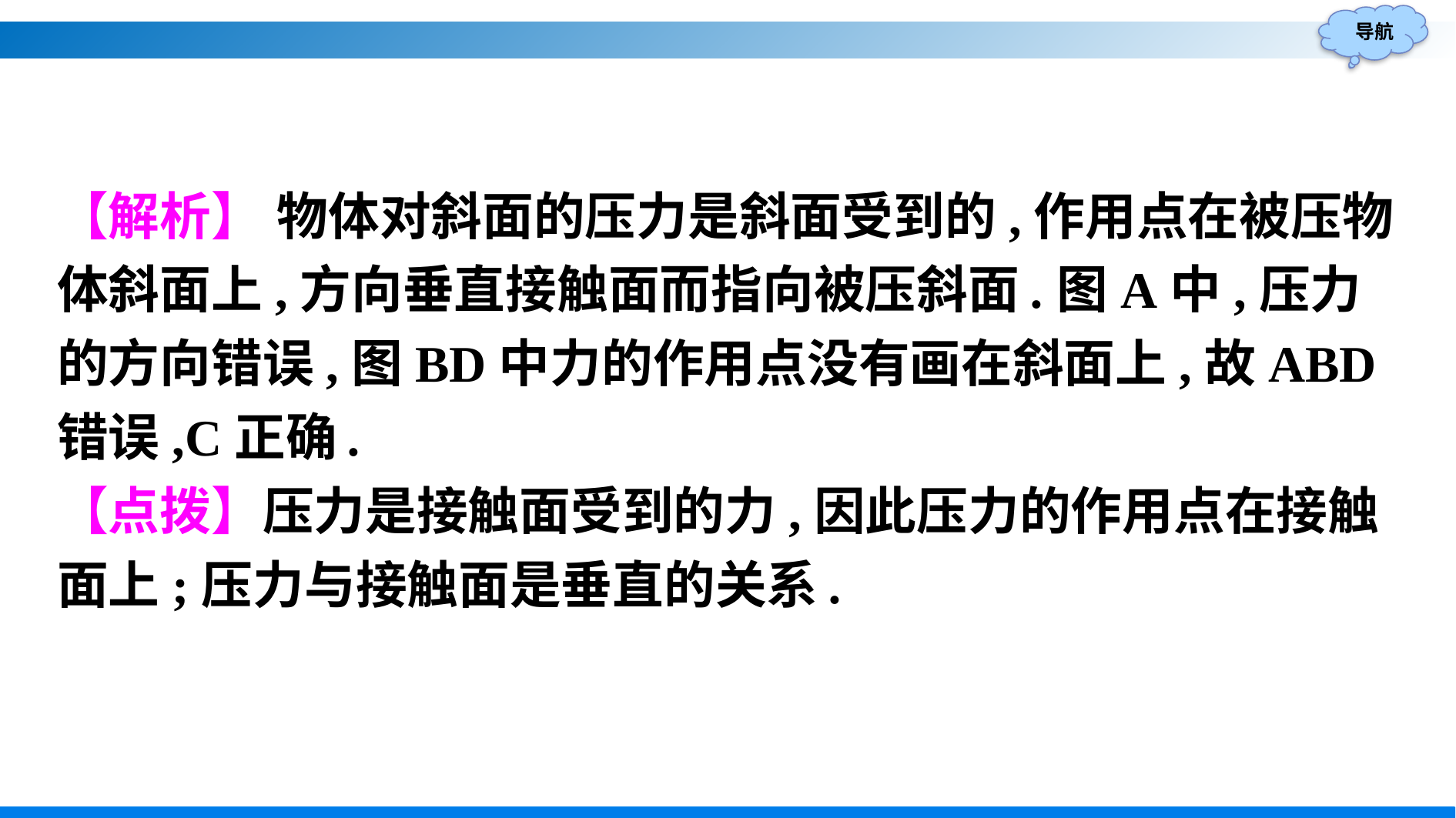

【解析】 物体对斜面的压力是斜面受到的,作用点在被压物体斜面上,方向垂直接触面而指向被压斜面.图A中,压力的方向错误,图BD中力的作用点没有画在斜面上,故ABD错误,C正确.
【点拨】压力是接触面受到的力,因此压力的作用点在接触面上;压力与接触面是垂直的关系.